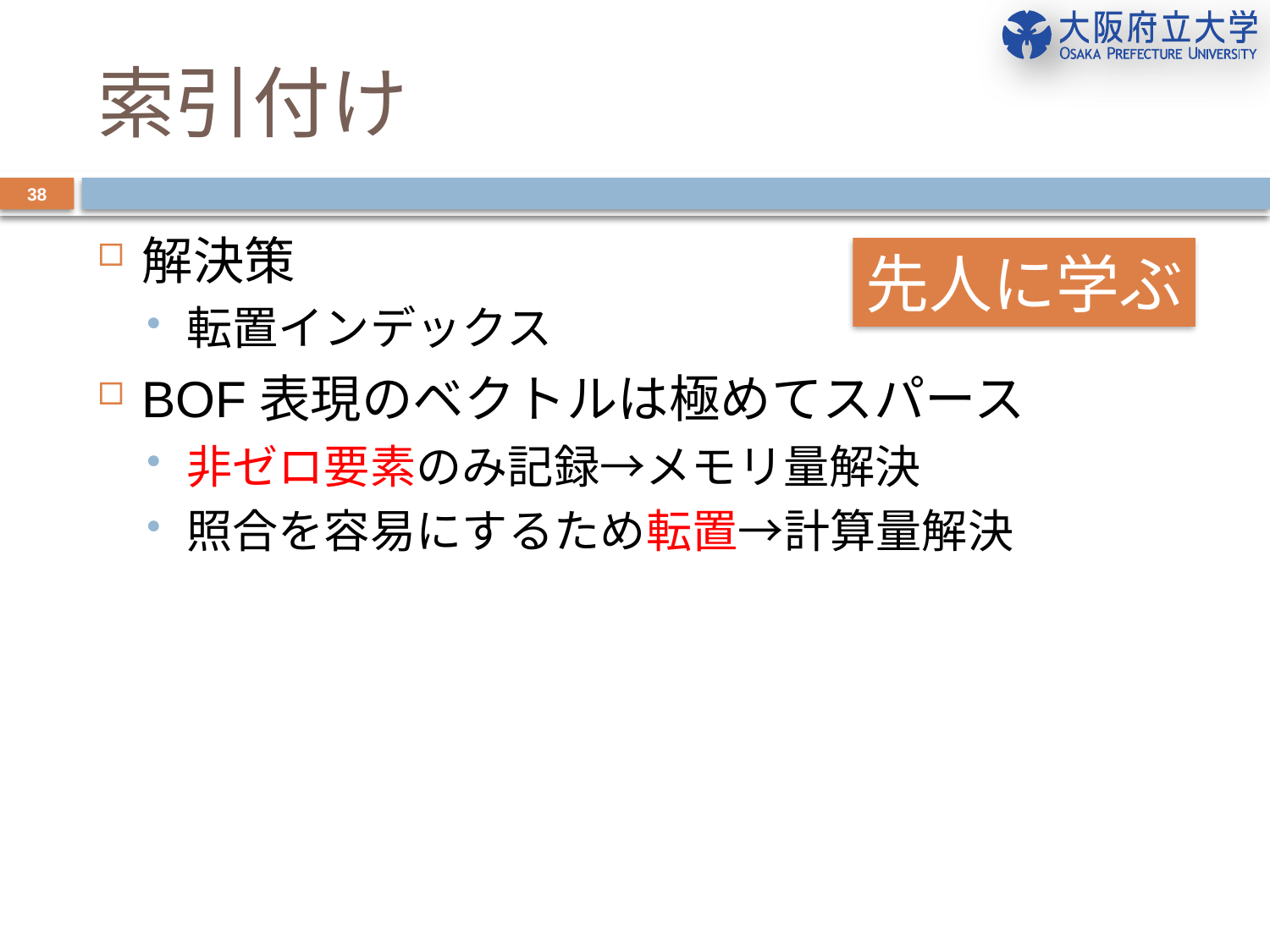

# 索引付け
38
解決策
転置インデックス
BOF表現のベクトルは極めてスパース
非ゼロ要素のみ記録→メモリ量解決
照合を容易にするため転置→計算量解決
先人に学ぶ